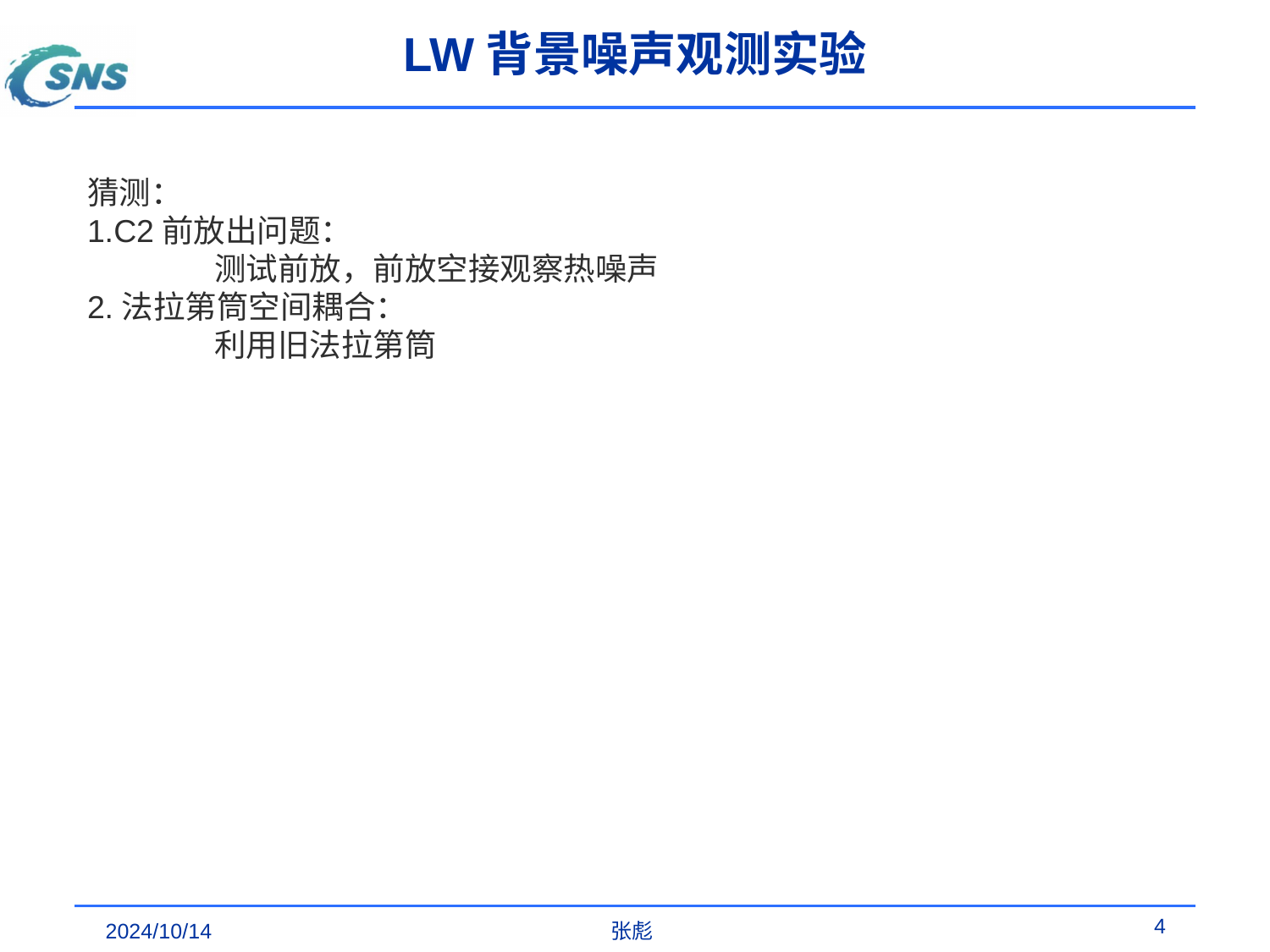

# LW背景噪声观测实验
猜测：
1.C2前放出问题：
	测试前放，前放空接观察热噪声
2.法拉第筒空间耦合：
	利用旧法拉第筒
4
2024/10/14
张彪